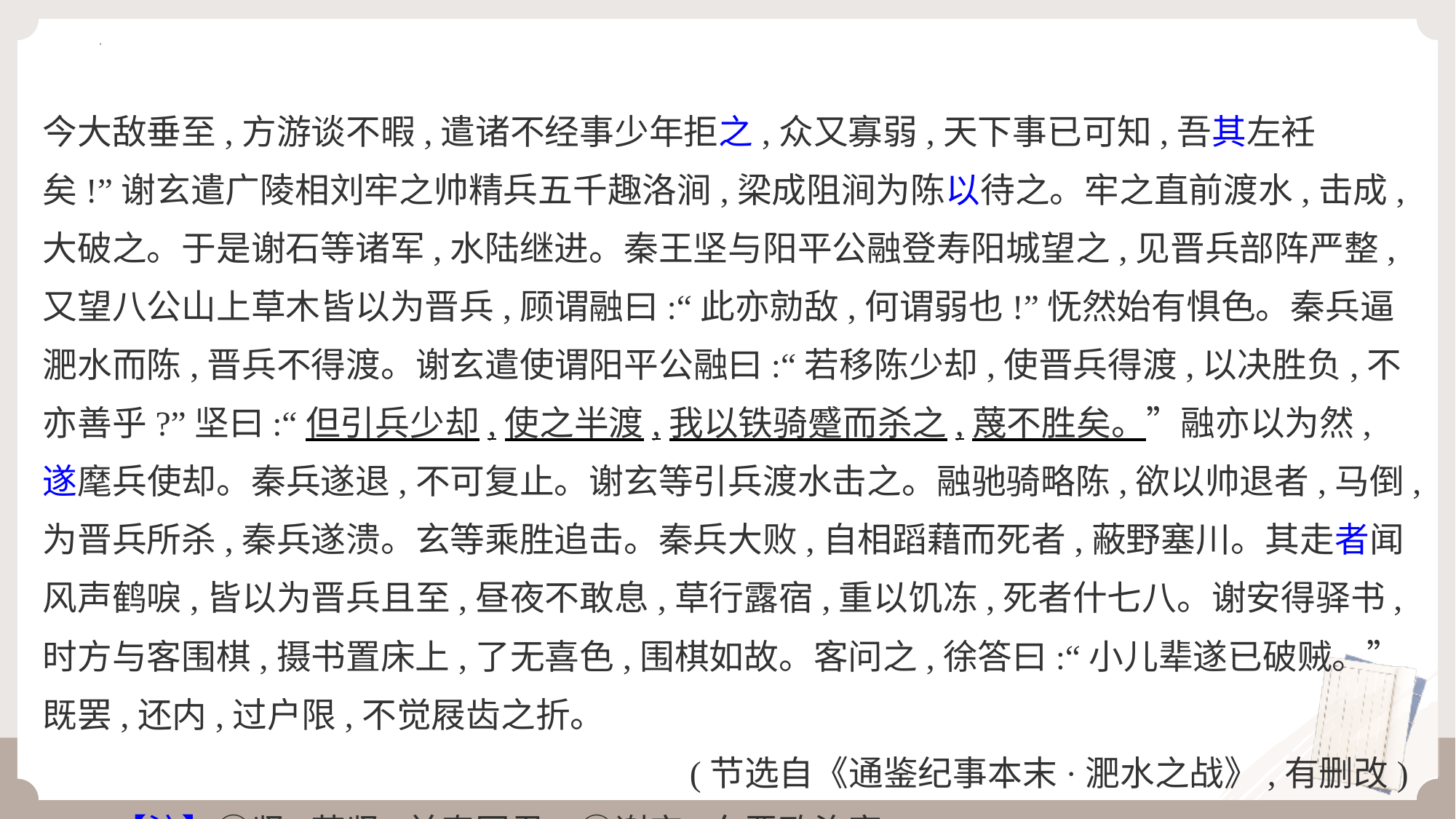

今大敌垂至,方游谈不暇,遣诸不经事少年拒之,众又寡弱,天下事已可知,吾其左衽矣!”谢玄遣广陵相刘牢之帅精兵五千趣洛涧,梁成阻涧为陈以待之。牢之直前渡水,击成,大破之。于是谢石等诸军,水陆继进。秦王坚与阳平公融登寿阳城望之,见晋兵部阵严整,又望八公山上草木皆以为晋兵,顾谓融曰:“此亦勍敌,何谓弱也!”怃然始有惧色。秦兵逼淝水而陈,晋兵不得渡。谢玄遣使谓阳平公融曰:“若移陈少却,使晋兵得渡,以决胜负,不亦善乎?”坚曰:“但引兵少却,使之半渡,我以铁骑蹙而杀之,蔑不胜矣。”融亦以为然,遂麾兵使却。秦兵遂退,不可复止。谢玄等引兵渡水击之。融驰骑略陈,欲以帅退者,马倒,为晋兵所杀,秦兵遂溃。玄等乘胜追击。秦兵大败,自相蹈藉而死者,蔽野塞川。其走者闻风声鹤唳,皆以为晋兵且至,昼夜不敢息,草行露宿,重以饥冻,死者什七八。谢安得驿书,时方与客围棋,摄书置床上,了无喜色,围棋如故。客问之,徐答曰:“小儿辈遂已破贼。”既罢,还内,过户限,不觉屐齿之折。
(节选自《通鉴纪事本末·淝水之战》,有删改)
　　【注】①坚,苻坚,前秦国君。②谢安,东晋政治家。